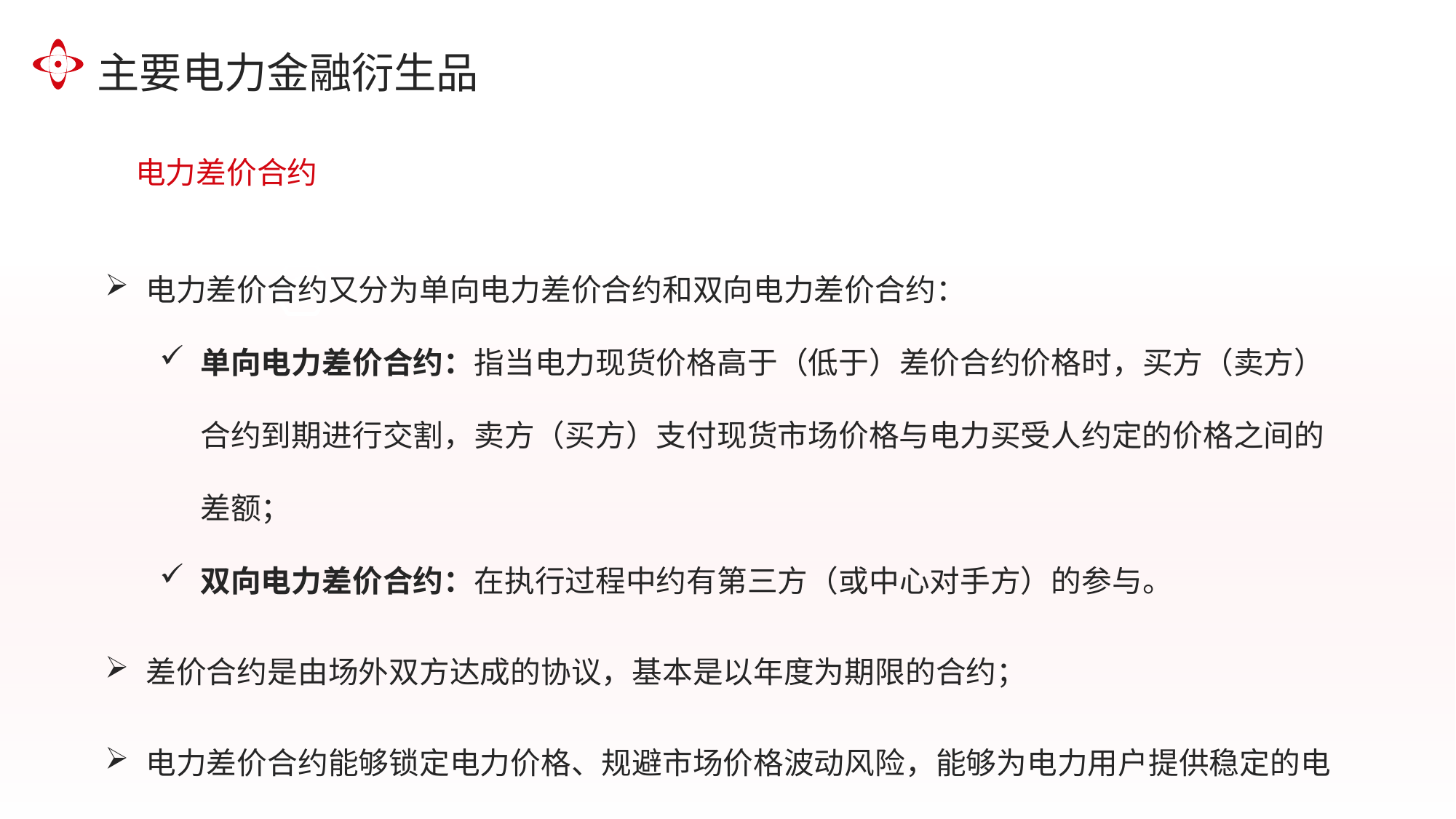

主要电力金融衍生品

电力差价合约
电力差价合约又分为单向电力差价合约和双向电力差价合约：
单向电力差价合约：指当电力现货价格高于（低于）差价合约价格时，买方（卖方）合约到期进行交割，卖方（买方）支付现货市场价格与电力买受人约定的价格之间的差额；
双向电力差价合约：在执行过程中约有第三方（或中心对手方）的参与。
差价合约是由场外双方达成的协议，基本是以年度为期限的合约；
电力差价合约能够锁定电力价格、规避市场价格波动风险，能够为电力用户提供稳定的电力供应，为发电商带来长期稳定的需求。